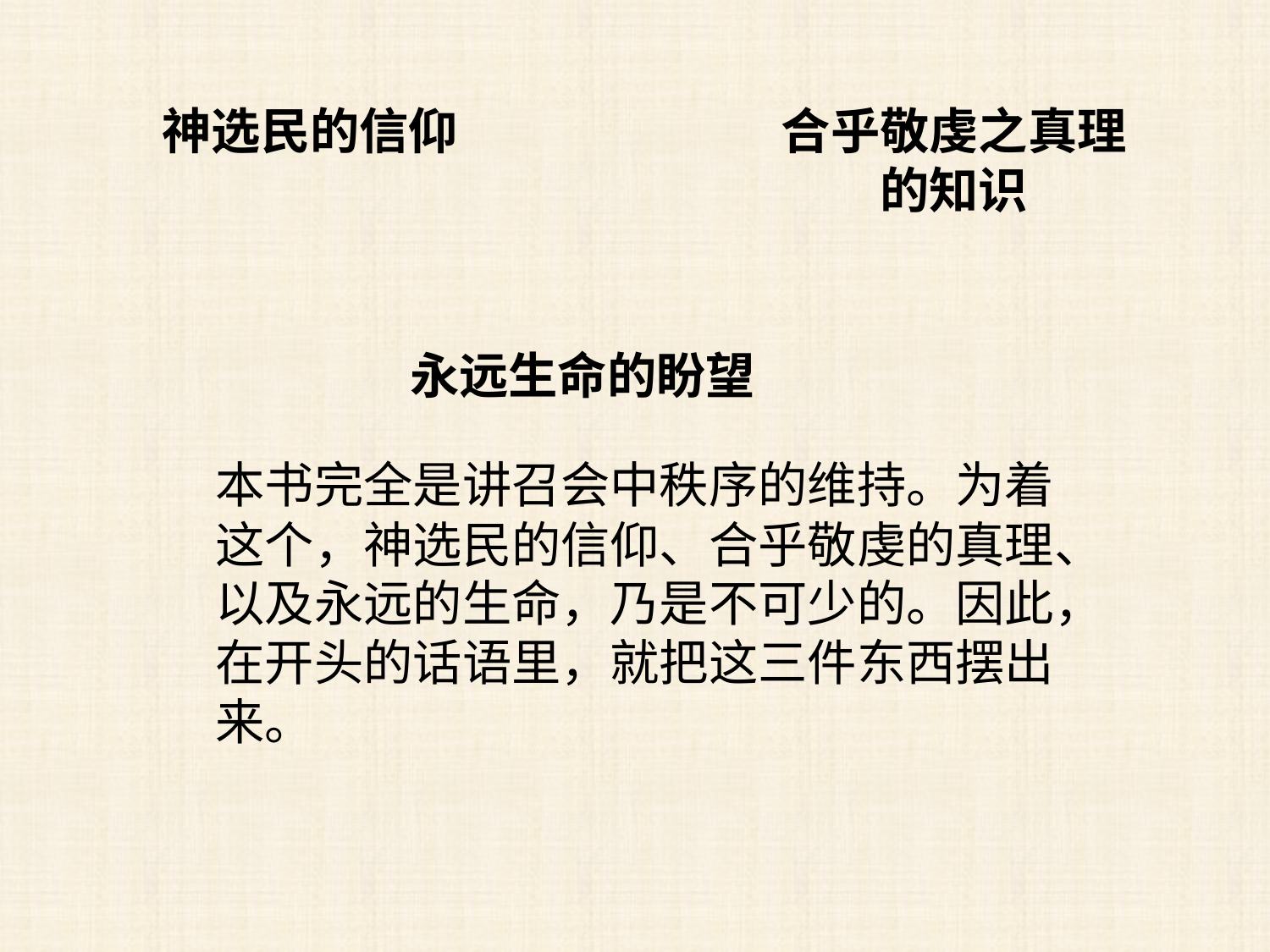

神选民的信仰
合乎敬虔之真理的知识
永远生命的盼望
本书完全是讲召会中秩序的维持。为着这个，神选民的信仰、合乎敬虔的真理、以及永远的生命，乃是不可少的。因此，在开头的话语里，就把这三件东西摆出来。